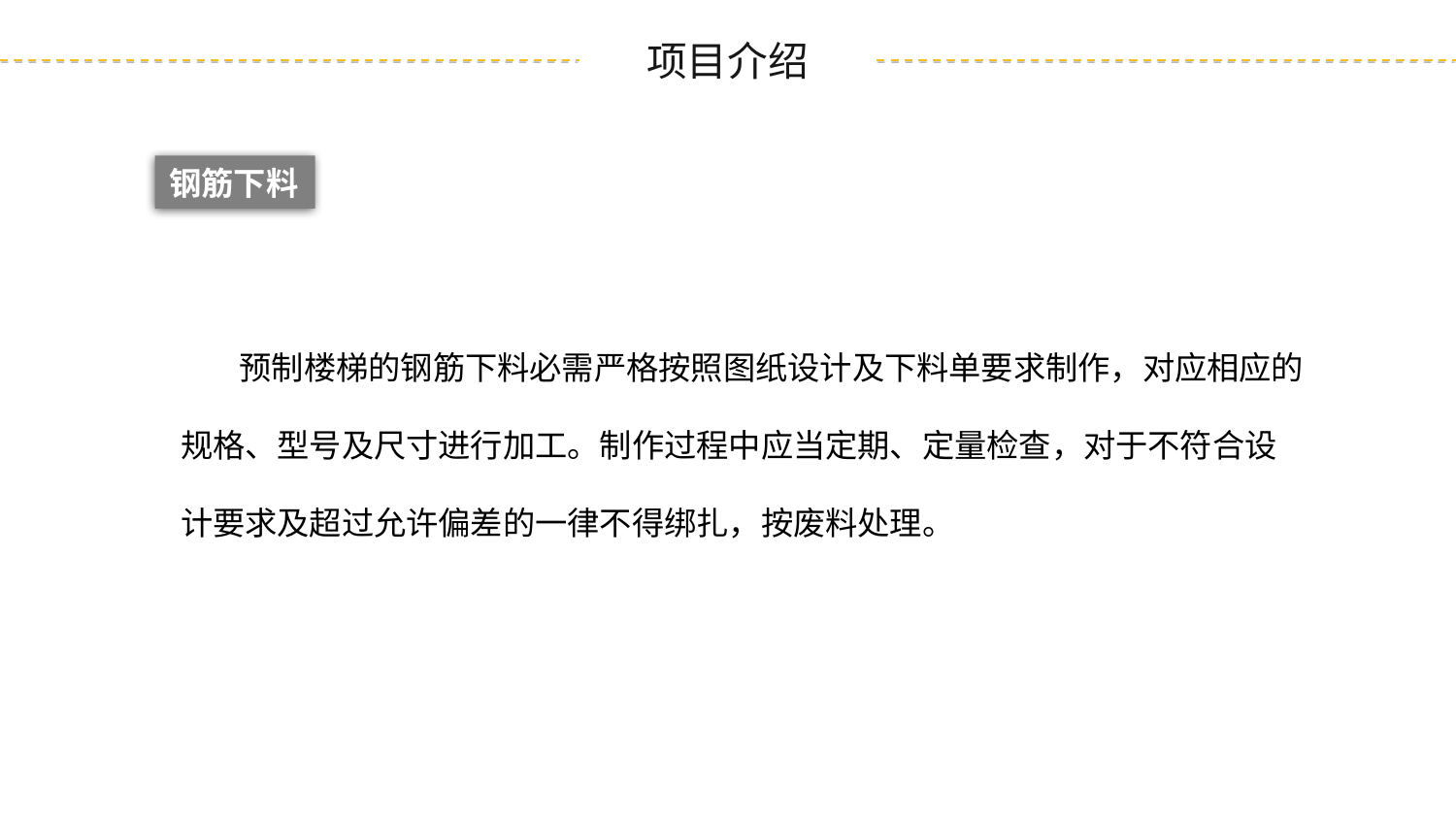

钢筋下料
       预制楼梯的钢筋下料必需严格按照图纸设计及下料单要求制作，对应相应的规格、型号及尺寸进行加工。制作过程中应当定期、定量检查，对于不符合设计要求及超过允许偏差的一律不得绑扎，按废料处理。